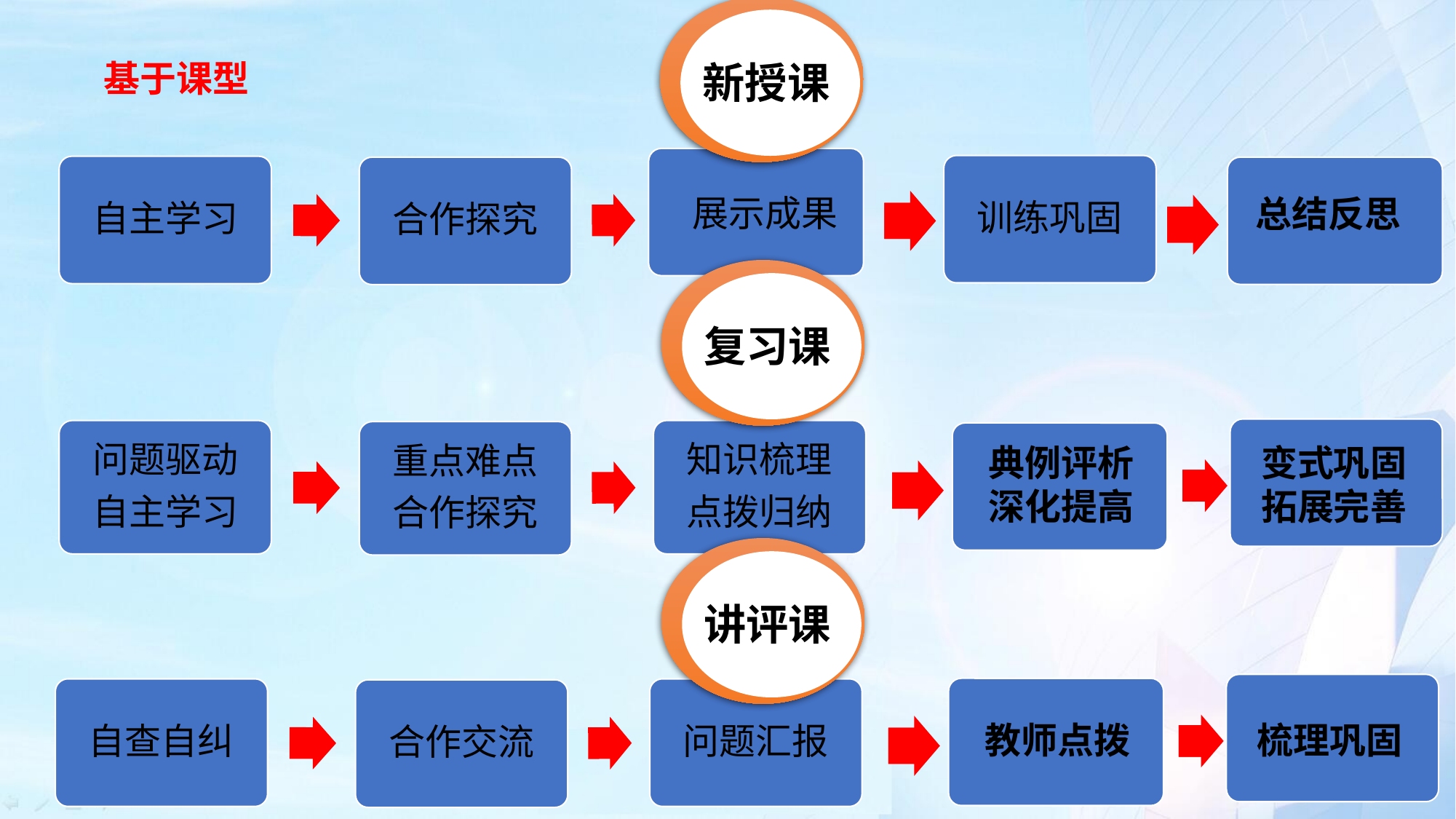

新授课
基于课型

  展示成果
训练巩固
自主学习
合作探究

总结反思

复习课

问题驱动
自主学习
知识梳理
点拨归纳
重点难点
合作探究

典例评析
深化提高
变式巩固
拓展完善

讲评课

自查自纠
问题汇报
合作交流

教师点拨
梳理巩固

45